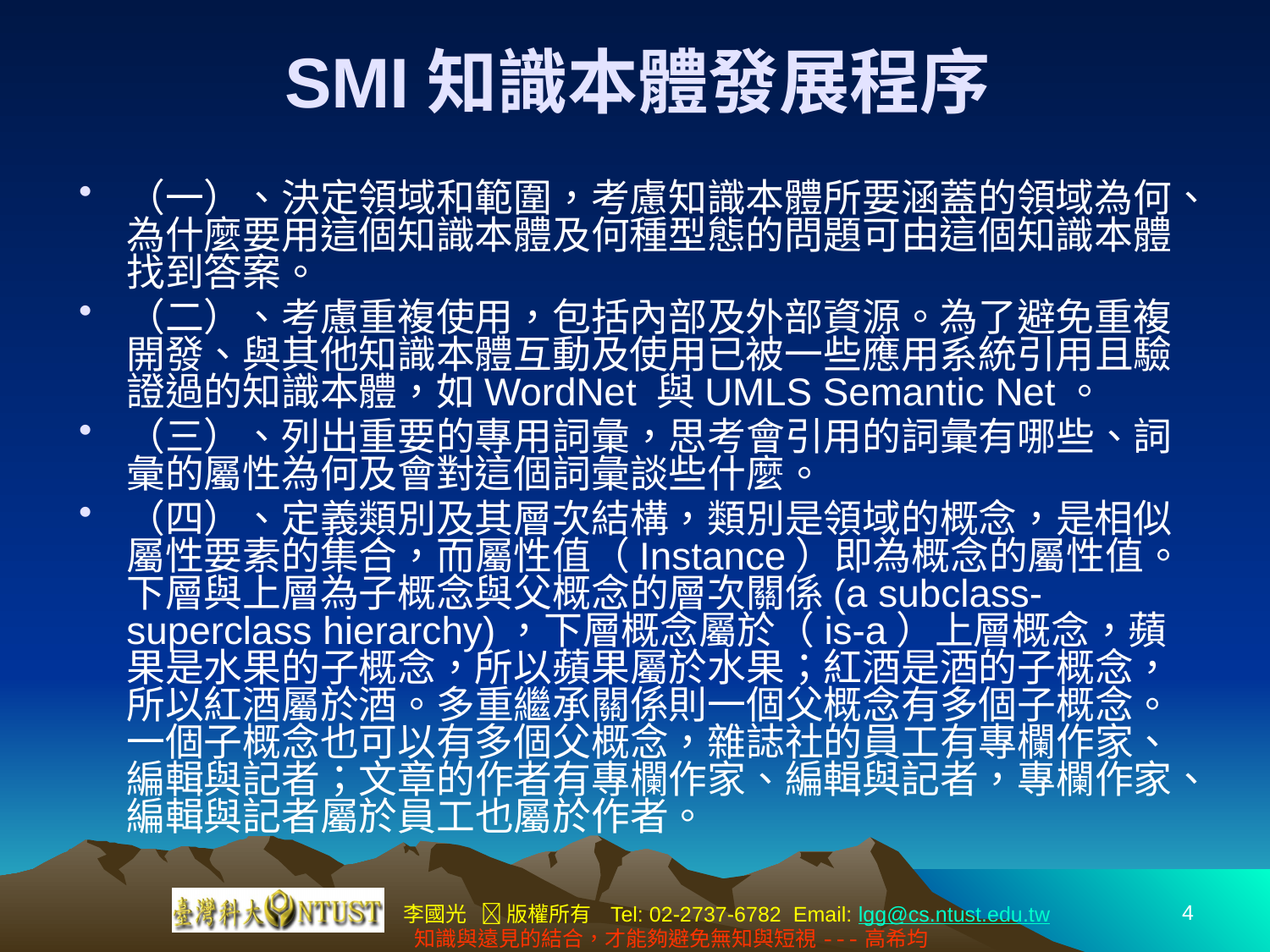

# SMI知識本體發展程序
（一）、決定領域和範圍，考慮知識本體所要涵蓋的領域為何、為什麼要用這個知識本體及何種型態的問題可由這個知識本體找到答案。
（二）、考慮重複使用，包括內部及外部資源。為了避免重複開發、與其他知識本體互動及使用已被一些應用系統引用且驗證過的知識本體，如WordNet 與UMLS Semantic Net。
（三）、列出重要的專用詞彙，思考會引用的詞彙有哪些、詞彙的屬性為何及會對這個詞彙談些什麼。
（四）、定義類別及其層次結構，類別是領域的概念，是相似屬性要素的集合，而屬性值（Instance）即為概念的屬性值。下層與上層為子概念與父概念的層次關係(a subclass-superclass hierarchy)，下層概念屬於（is-a）上層概念，蘋果是水果的子概念，所以蘋果屬於水果；紅酒是酒的子概念，所以紅酒屬於酒。多重繼承關係則一個父概念有多個子概念。一個子概念也可以有多個父概念，雜誌社的員工有專欄作家、編輯與記者；文章的作者有專欄作家、編輯與記者，專欄作家、編輯與記者屬於員工也屬於作者。
4